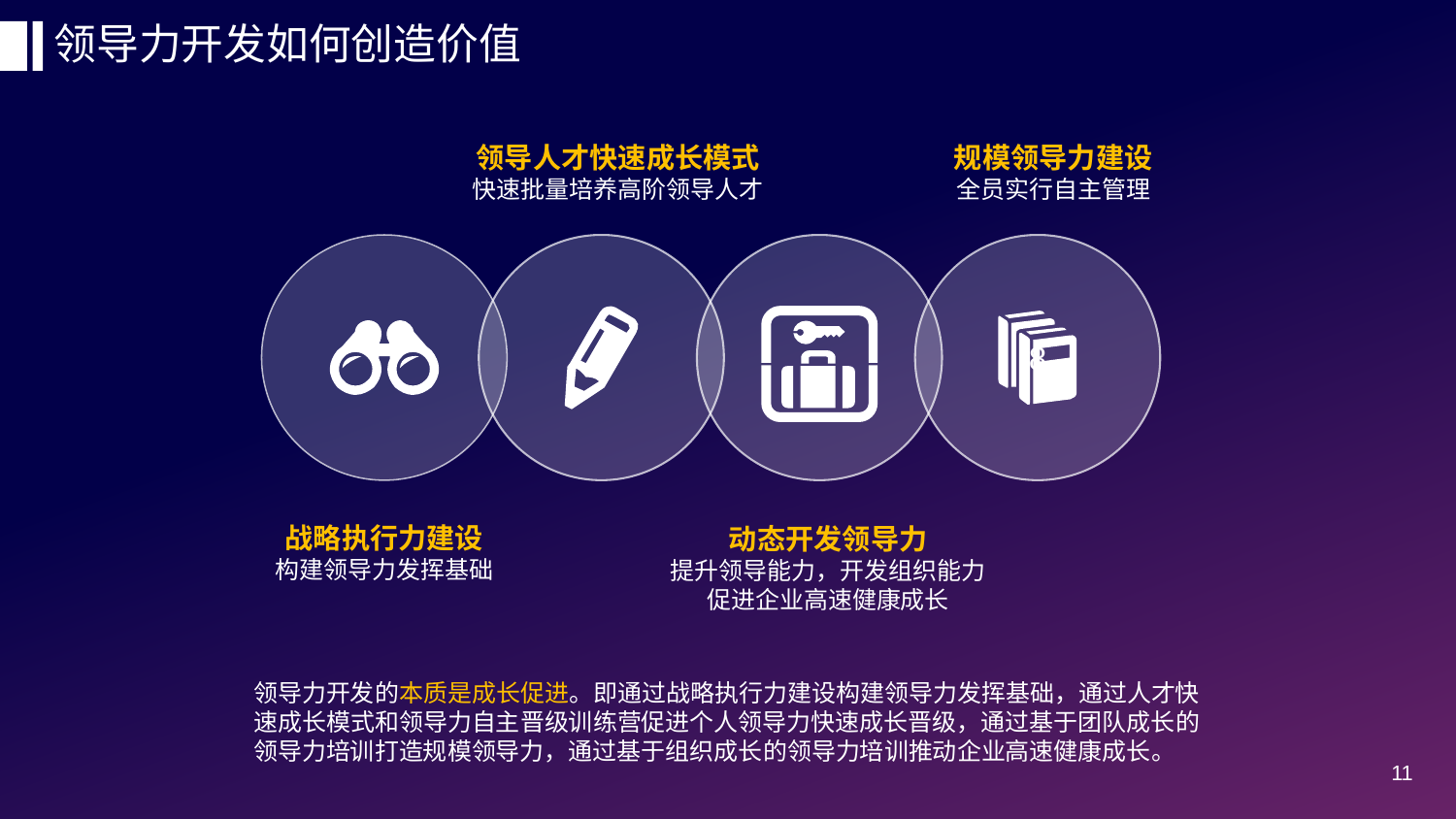

领导力开发如何创造价值

领导人才快速成长模式
快速批量培养高阶领导人才
规模领导力建设
全员实行自主管理

8

战略执行力建设
构建领导力发挥基础
动态开发领导力
提升领导能力，开发组织能力
促进企业高速健康成长
领导力开发的本质是成长促进。即通过战略执行力建设构建领导力发挥基础，通过人才快速成长模式和领导力自主晋级训练营促进个人领导力快速成长晋级，通过基于团队成长的领导力培训打造规模领导力，通过基于组织成长的领导力培训推动企业高速健康成长。
11